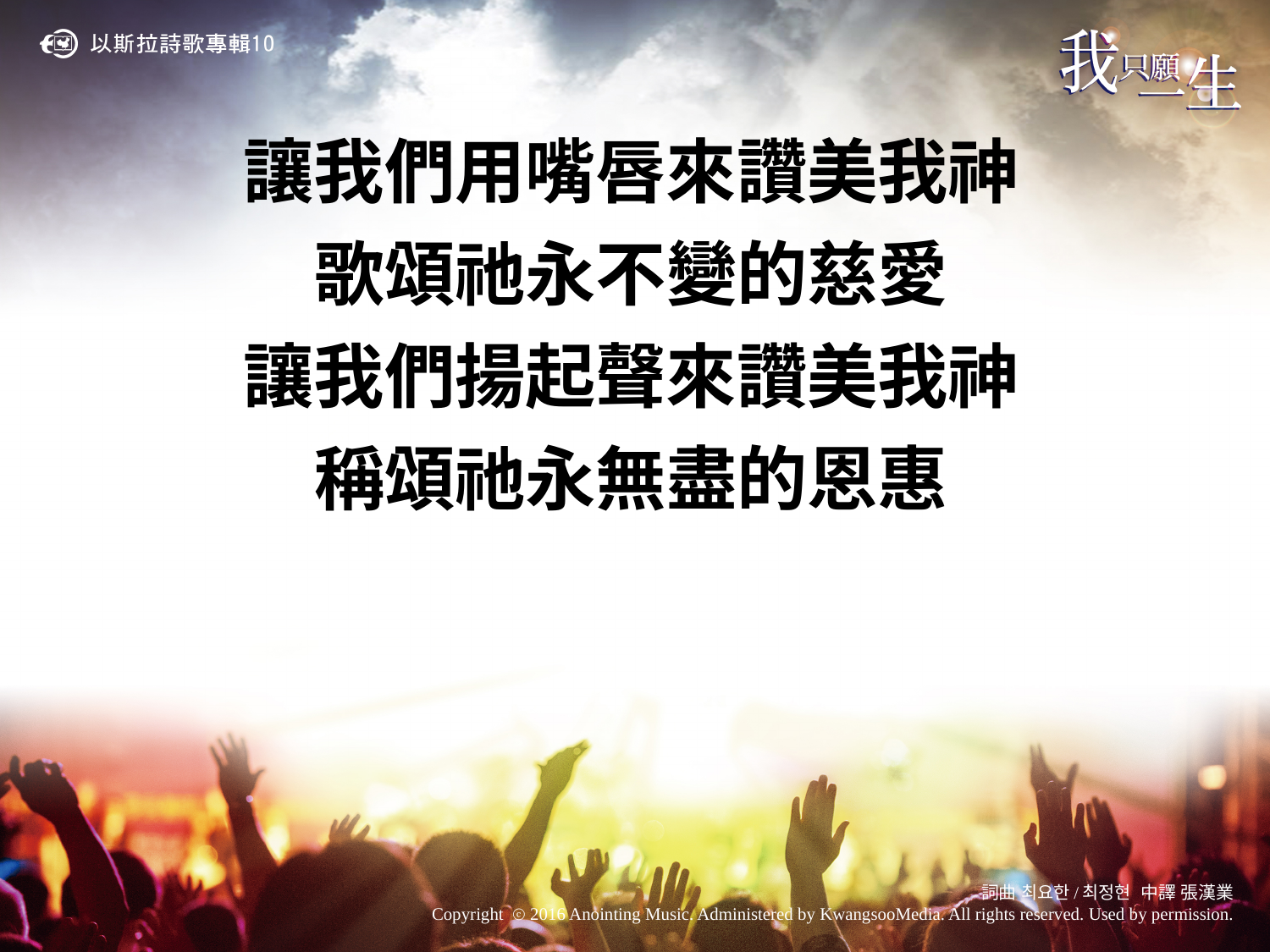

讓我們用嘴唇來讚美我神
歌頌祂永不變的慈愛
讓我們揚起聲來讚美我神
稱頌祂永無盡的恩惠
詞曲 최요한/최정현  中譯 張漢業
Copyright  ⓒ 2016 Anointing Music. Administered by KwangsooMedia. All rights reserved. Used by permission.